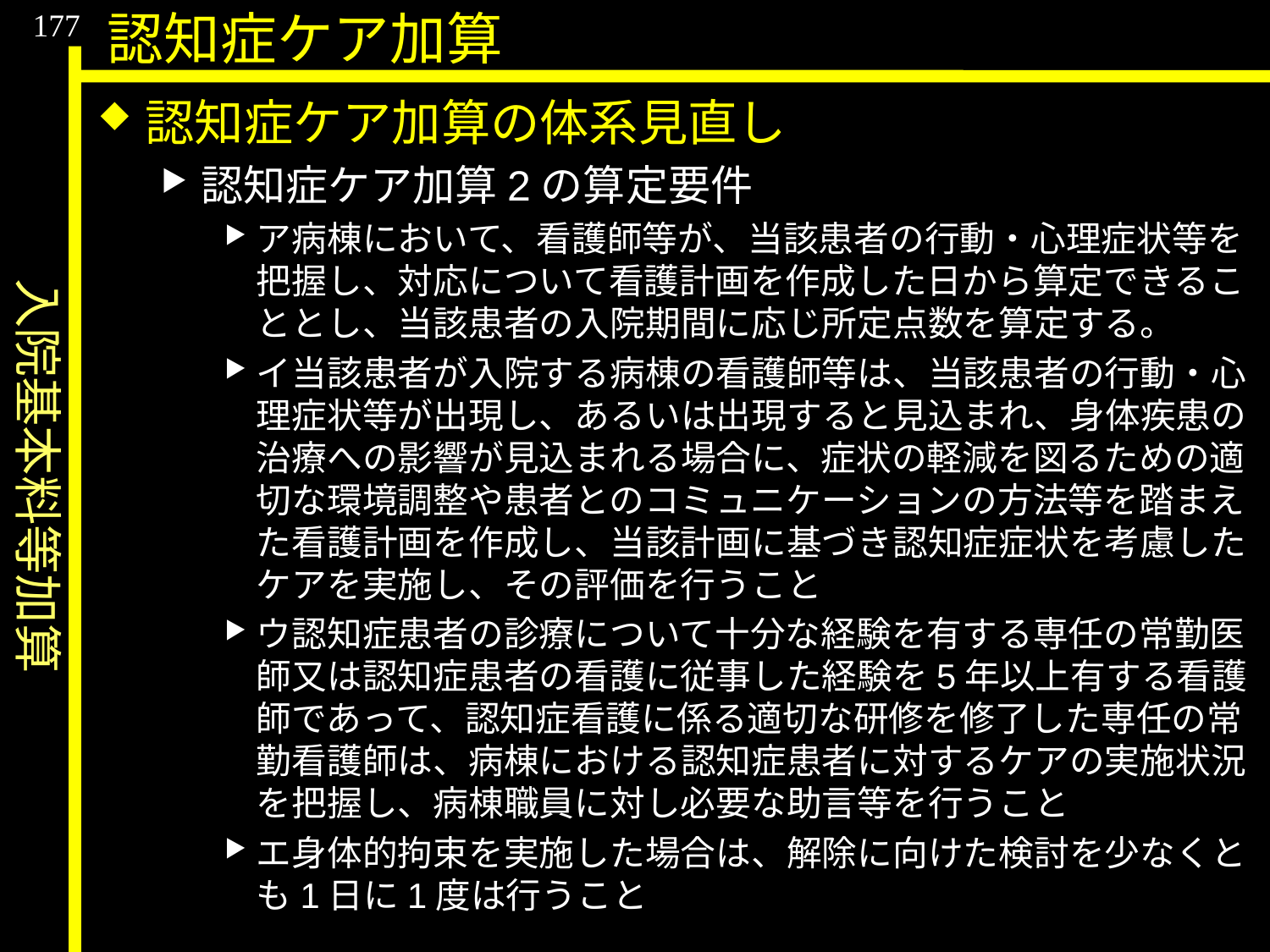

入院基本料等加算
177
認知症ケア加算

認知症ケア加算の体系見直し
認知症ケア加算2の算定要件
ア病棟において、看護師等が、当該患者の行動・心理症状等を把握し、対応について看護計画を作成した日から算定できることとし、当該患者の入院期間に応じ所定点数を算定する。
イ当該患者が入院する病棟の看護師等は、当該患者の行動・心理症状等が出現し、あるいは出現すると見込まれ、身体疾患の治療への影響が見込まれる場合に、症状の軽減を図るための適切な環境調整や患者とのコミュニケーションの方法等を踏まえた看護計画を作成し、当該計画に基づき認知症症状を考慮したケアを実施し、その評価を行うこと
ウ認知症患者の診療について十分な経験を有する専任の常勤医師又は認知症患者の看護に従事した経験を5年以上有する看護師であって、認知症看護に係る適切な研修を修了した専任の常勤看護師は、病棟における認知症患者に対するケアの実施状況を把握し、病棟職員に対し必要な助言等を行うこと
エ身体的拘束を実施した場合は、解除に向けた検討を少なくとも1日に1度は行うこと